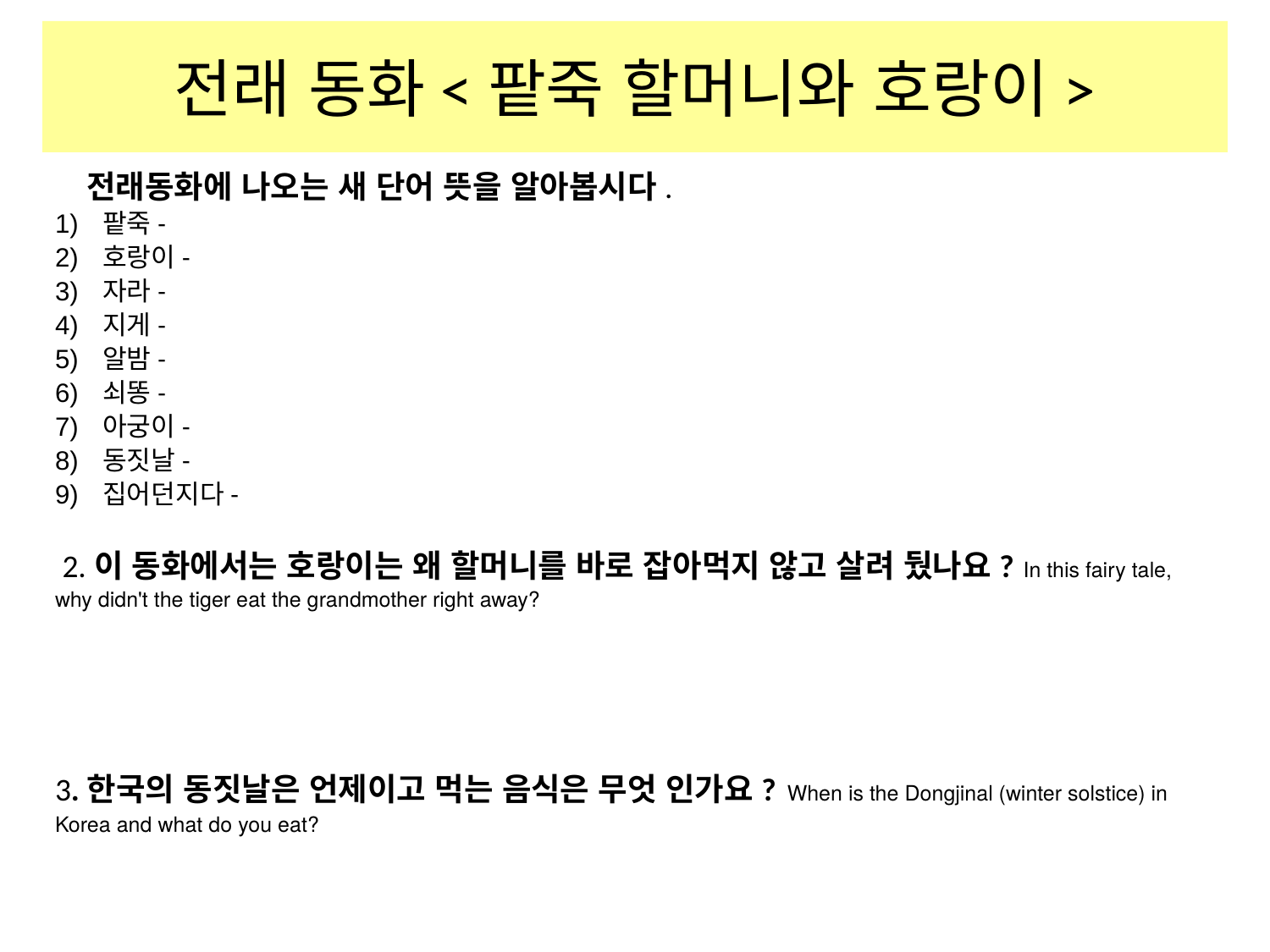

# 전래 동화<팥죽 할머니와 호랑이>
전래동화에 나오는 새 단어 뜻을 알아봅시다.
팥죽-
호랑이-
자라-
지게-
알밤-
쇠똥-
아궁이-
동짓날-
집어던지다-

 2.이 동화에서는 호랑이는 왜 할머니를 바로 잡아먹지 않고 살려 뒀나요? In this fairy tale, why didn't the tiger eat the grandmother right away?

3.한국의 동짓날은 언제이고 먹는 음식은 무엇 인가요? When is the Dongjinal (winter solstice) in Korea and what do you eat?